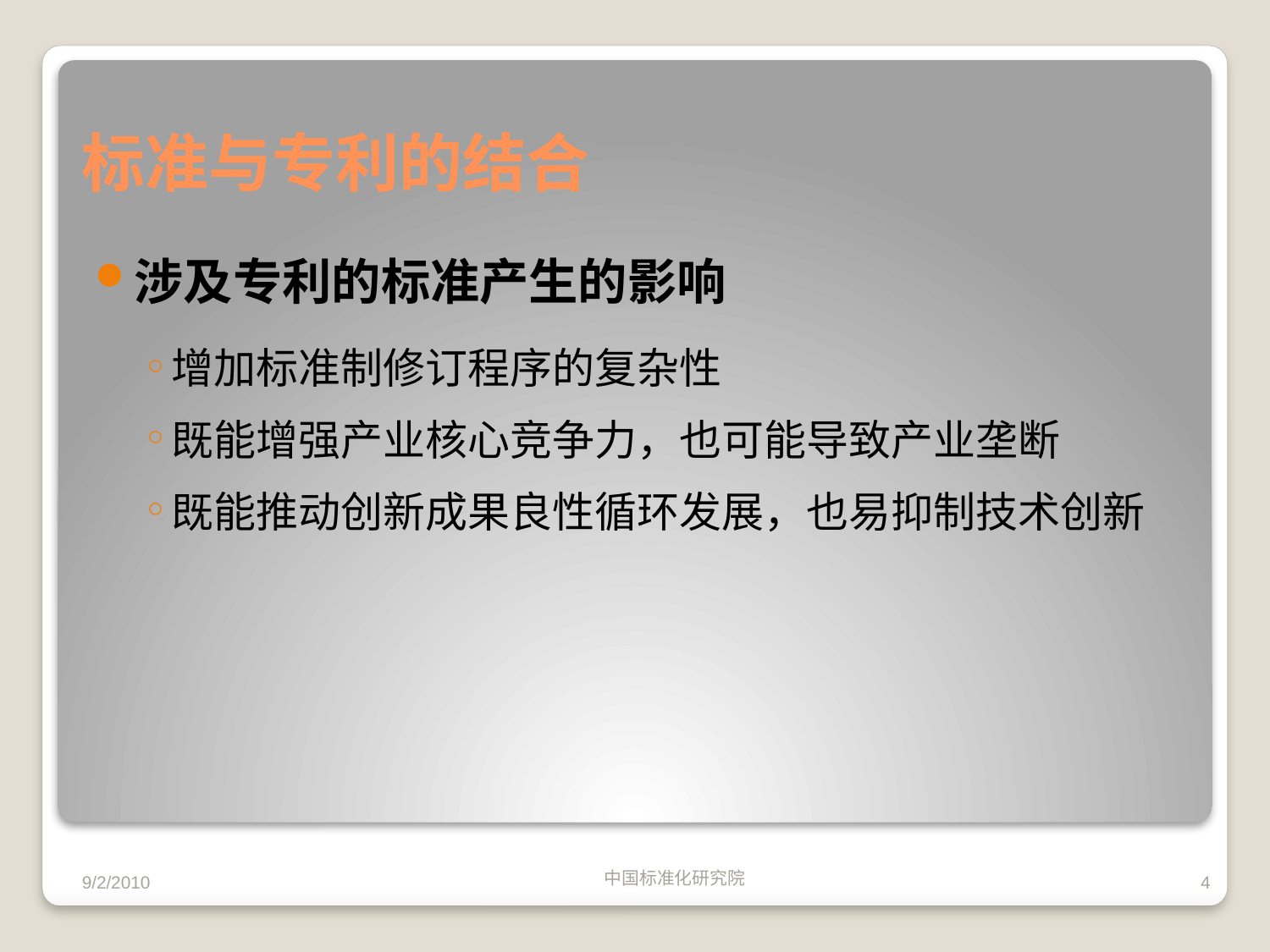

# 标准与专利的结合
涉及专利的标准产生的影响
增加标准制修订程序的复杂性
既能增强产业核心竞争力，也可能导致产业垄断
既能推动创新成果良性循环发展，也易抑制技术创新

9/2/2010
中国标准化研究院
4